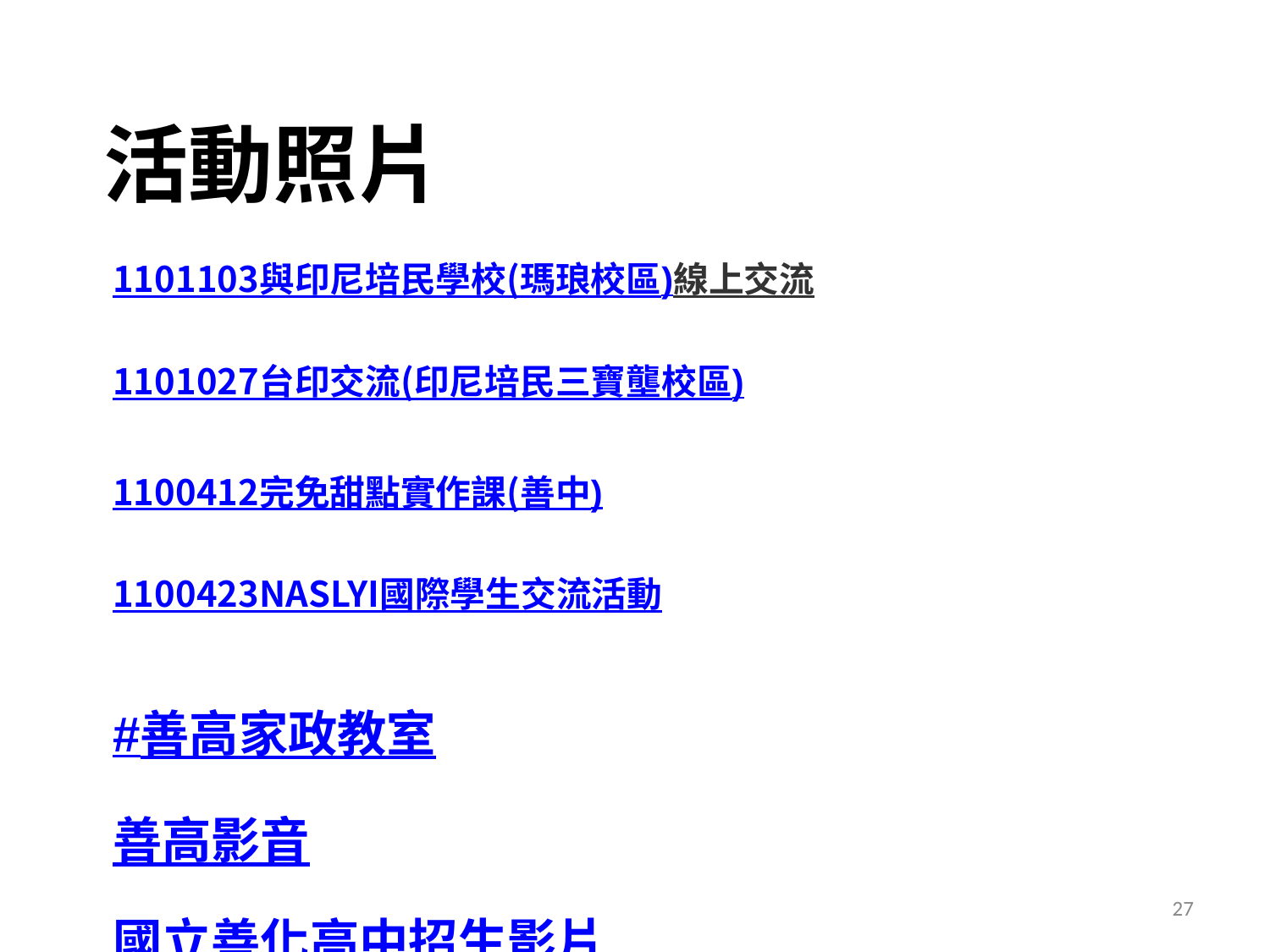

# 活動照片
1101103與印尼培民學校(瑪琅校區)線上交流
1101027台印交流(印尼培民三寶壟校區)
1100412完免甜點實作課(善中)
1100423NASLYI國際學生交流活動
#善高家政教室
善高影音
國立善化高中招生影片
27